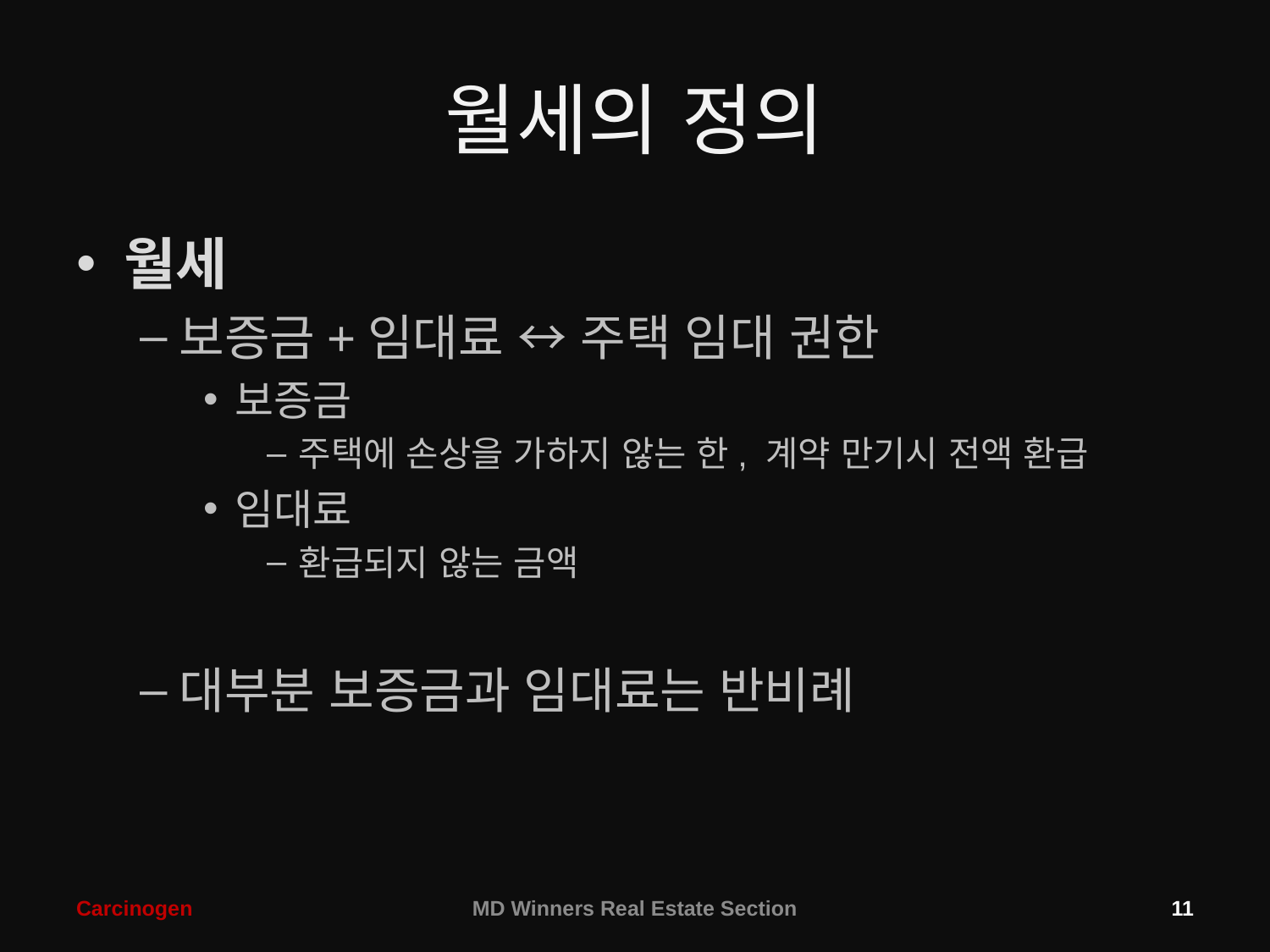

# 월세의 정의
월세
보증금+임대료 ↔ 주택 임대 권한
보증금
주택에 손상을 가하지 않는 한, 계약 만기시 전액 환급
임대료
환급되지 않는 금액

대부분 보증금과 임대료는 반비례
Carcinogen
MD Winners Real Estate Section
11